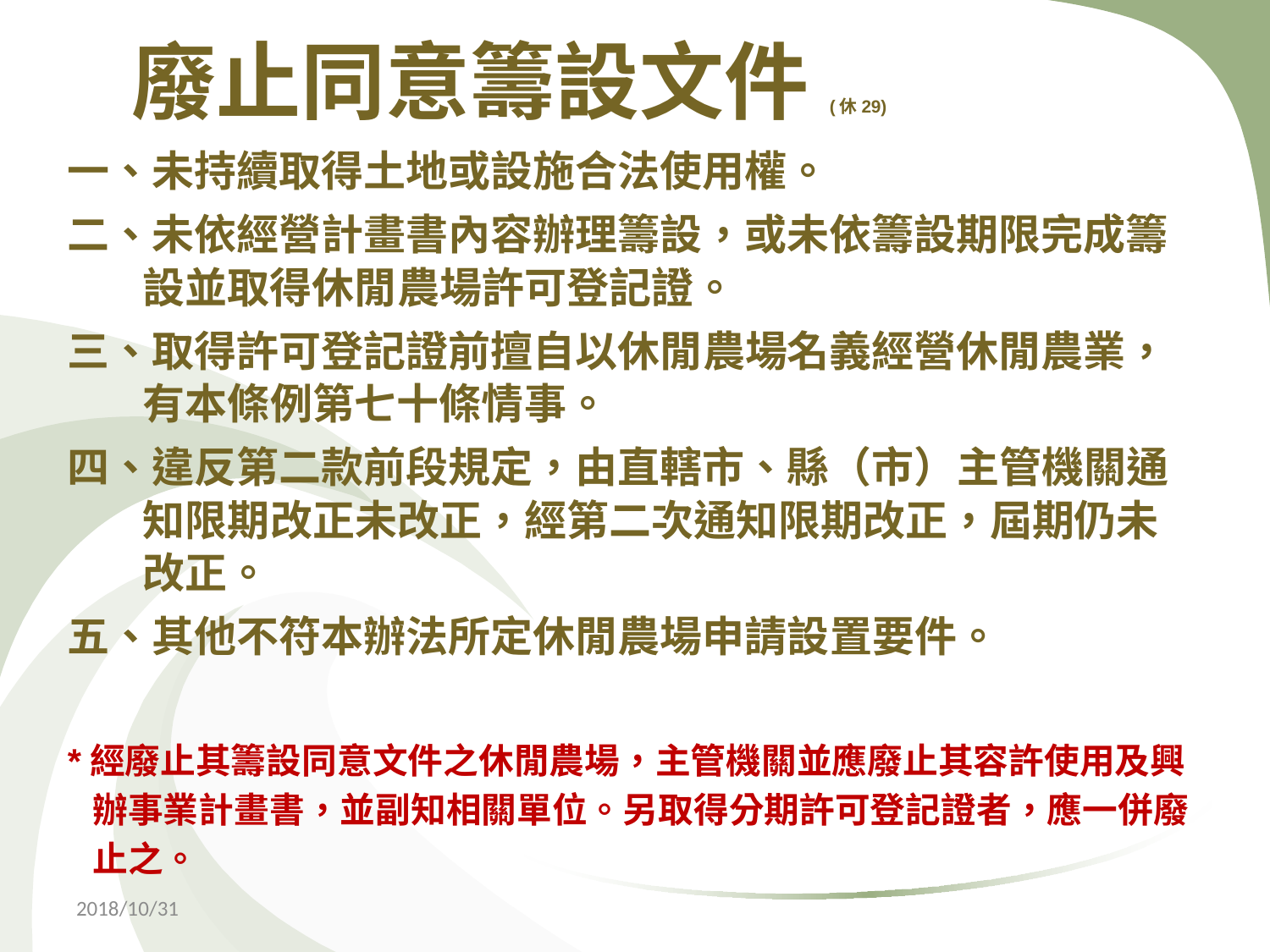

廢止同意籌設文件(休29)
一、未持續取得土地或設施合法使用權。
二、未依經營計畫書內容辦理籌設，或未依籌設期限完成籌設並取得休閒農場許可登記證。
三、取得許可登記證前擅自以休閒農場名義經營休閒農業，有本條例第七十條情事。
四、違反第二款前段規定，由直轄市、縣（市）主管機關通知限期改正未改正，經第二次通知限期改正，屆期仍未改正。
五、其他不符本辦法所定休閒農場申請設置要件。

*經廢止其籌設同意文件之休閒農場，主管機關並應廢止其容許使用及興辦事業計畫書，並副知相關單位。另取得分期許可登記證者，應一併廢止之。

2018/10/31